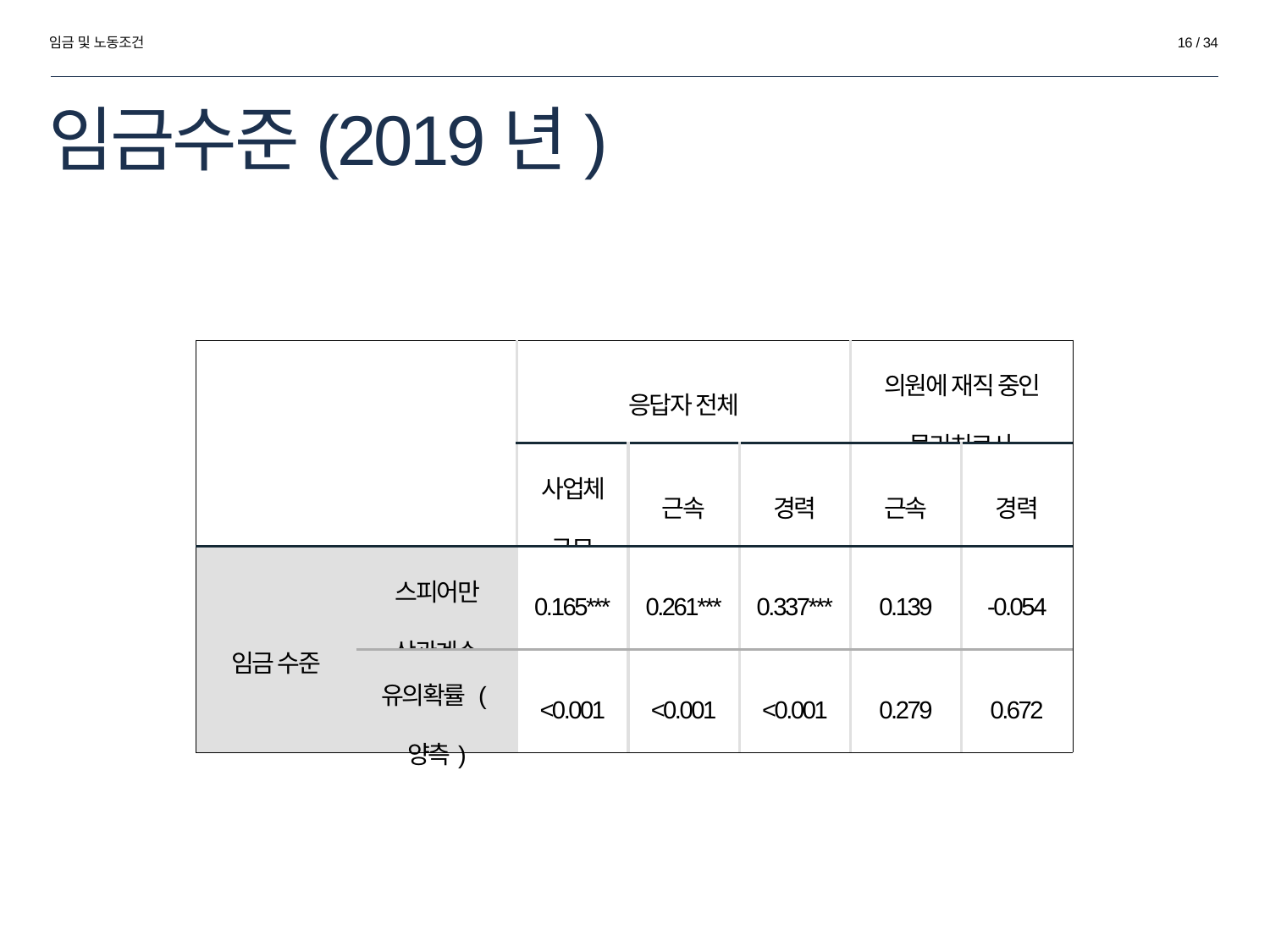

임금 및 노동조건
16 / 34
# 임금수준(2019년)
|  |  | 응답자 전체 |  |  | 의원에 재직 중인 물리치료사 |  |
| --- | --- | --- | --- | --- | --- | --- |
|  |  | 사업체 규모 | 근속 | 경력 | 근속 | 경력 |
| 임금 수준 | 스피어만 상관계수 | 0.165\*\*\* | 0.261\*\*\* | 0.337\*\*\* | 0.139 | -0.054 |
|  | 유의확률 (양측) | <0.001 | <0.001 | <0.001 | 0.279 | 0.672 |